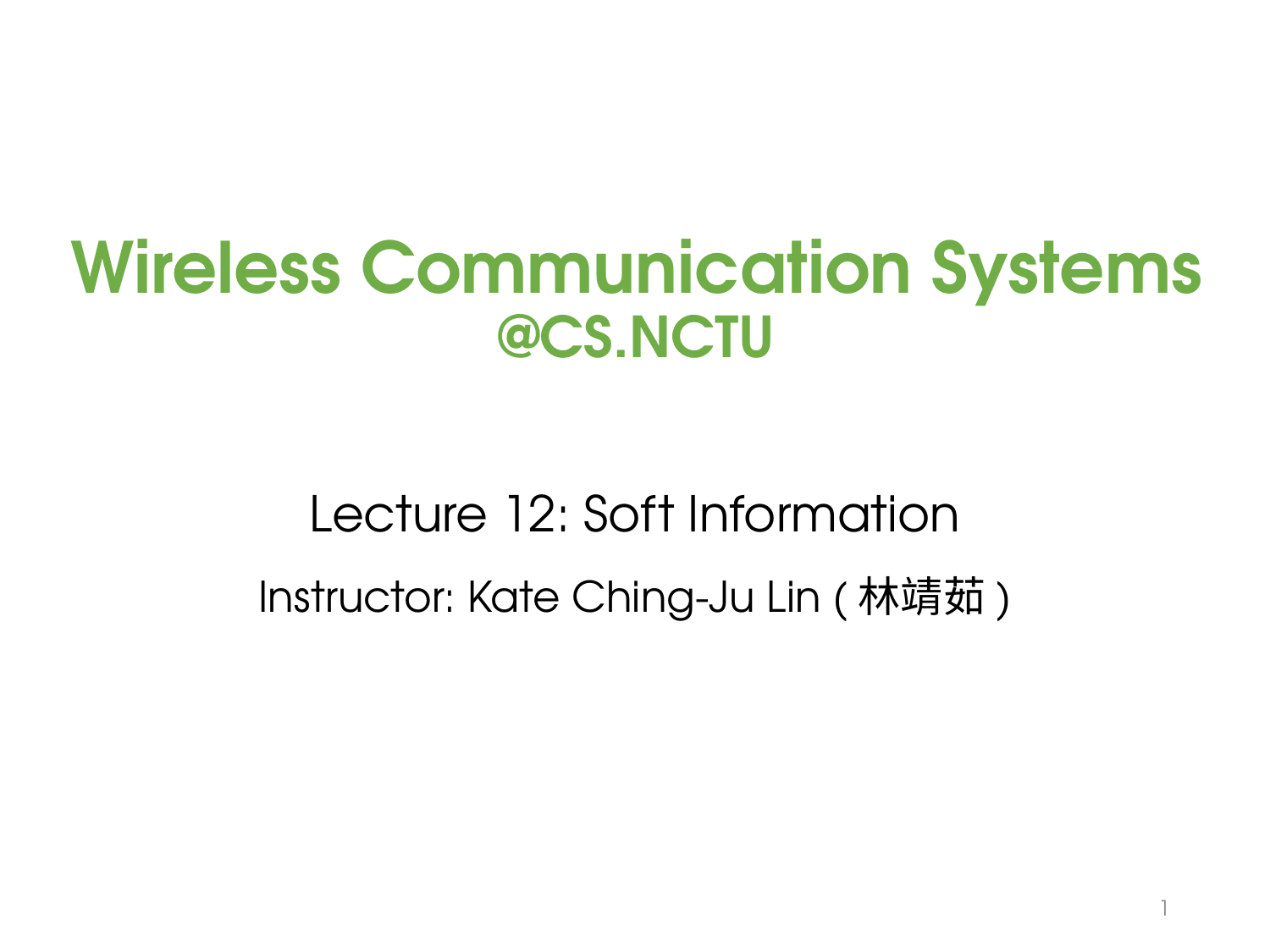

# Wireless Communication Systems @CS.NCTU
Lecture 12: Soft Information
Instructor: Kate Ching-Ju Lin (林靖茹)
1